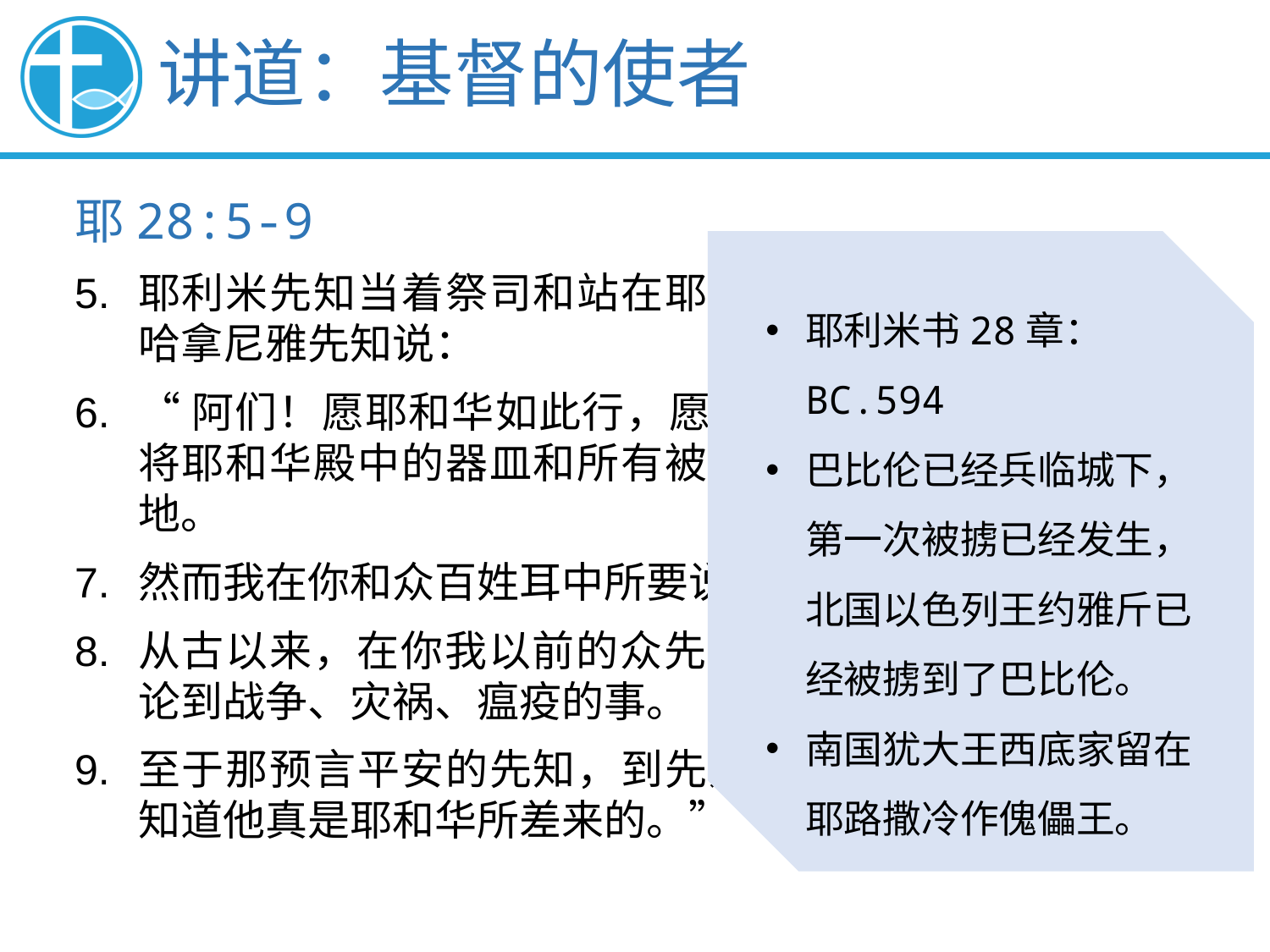

讲道：基督的使者
耶28:5-9
耶利米先知当着祭司和站在耶和华殿里众百姓的面，对哈拿尼雅先知说：
“阿们！愿耶和华如此行，愿耶和华实现你所预言的话，将耶和华殿中的器皿和所有被掳去的人从巴比伦带回此地。
然而我在你和众百姓耳中所要说的话，你应当听。
从古以来，在你我以前的众先知，向多国和大邦说预言，论到战争、灾祸、瘟疫的事。
至于那预言平安的先知，到先知的话应验的时候，人就知道他真是耶和华所差来的。”
耶利米书28章：BC.594
巴比伦已经兵临城下，第一次被掳已经发生，北国以色列王约雅斤已经被掳到了巴比伦。
南国犹大王西底家留在耶路撒冷作傀儡王。